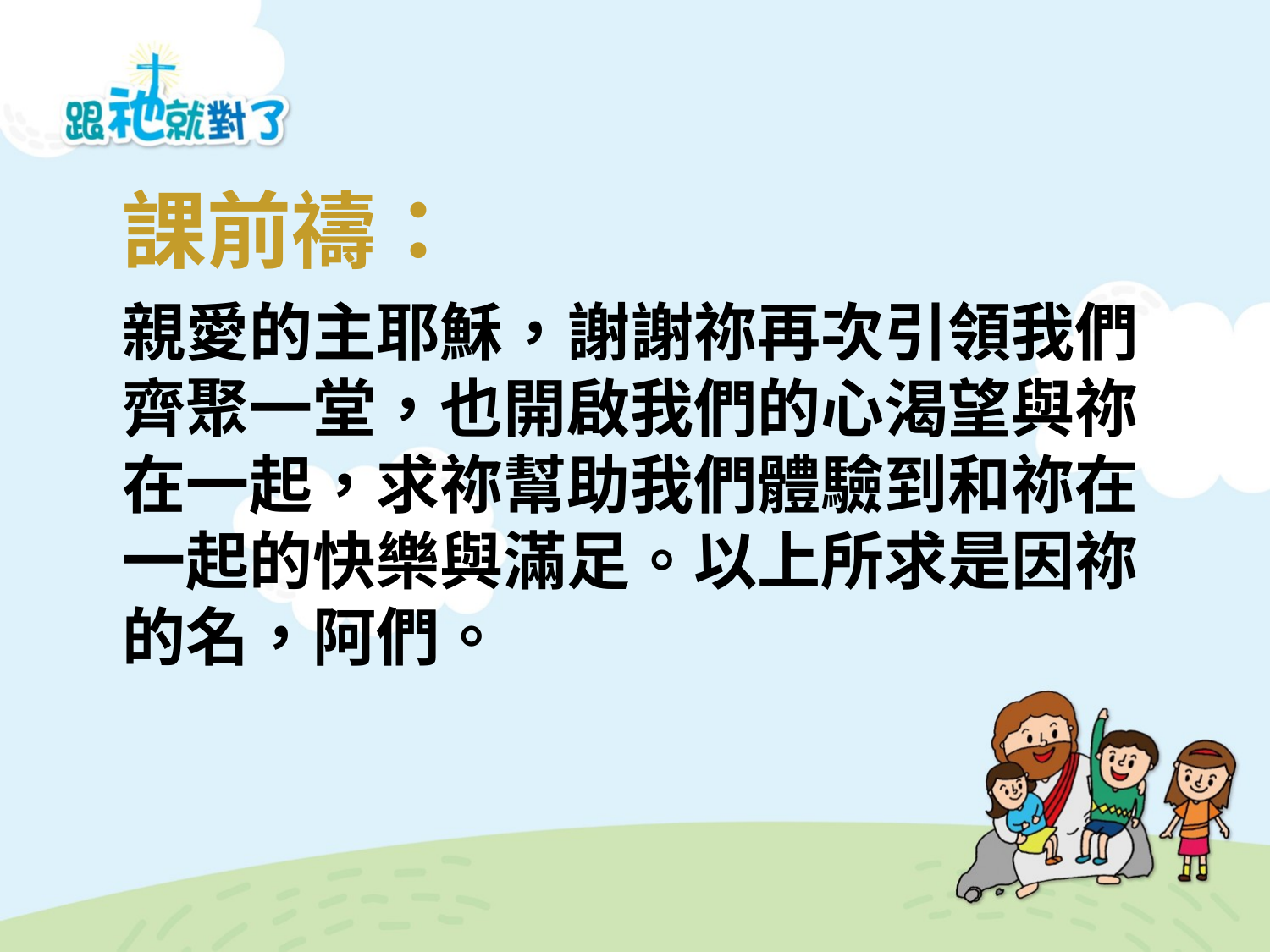

課前禱：
親愛的主耶穌，謝謝祢再次引領我們齊聚一堂，也開啟我們的心渴望與祢在一起，求祢幫助我們體驗到和祢在一起的快樂與滿足。以上所求是因祢的名，阿們。